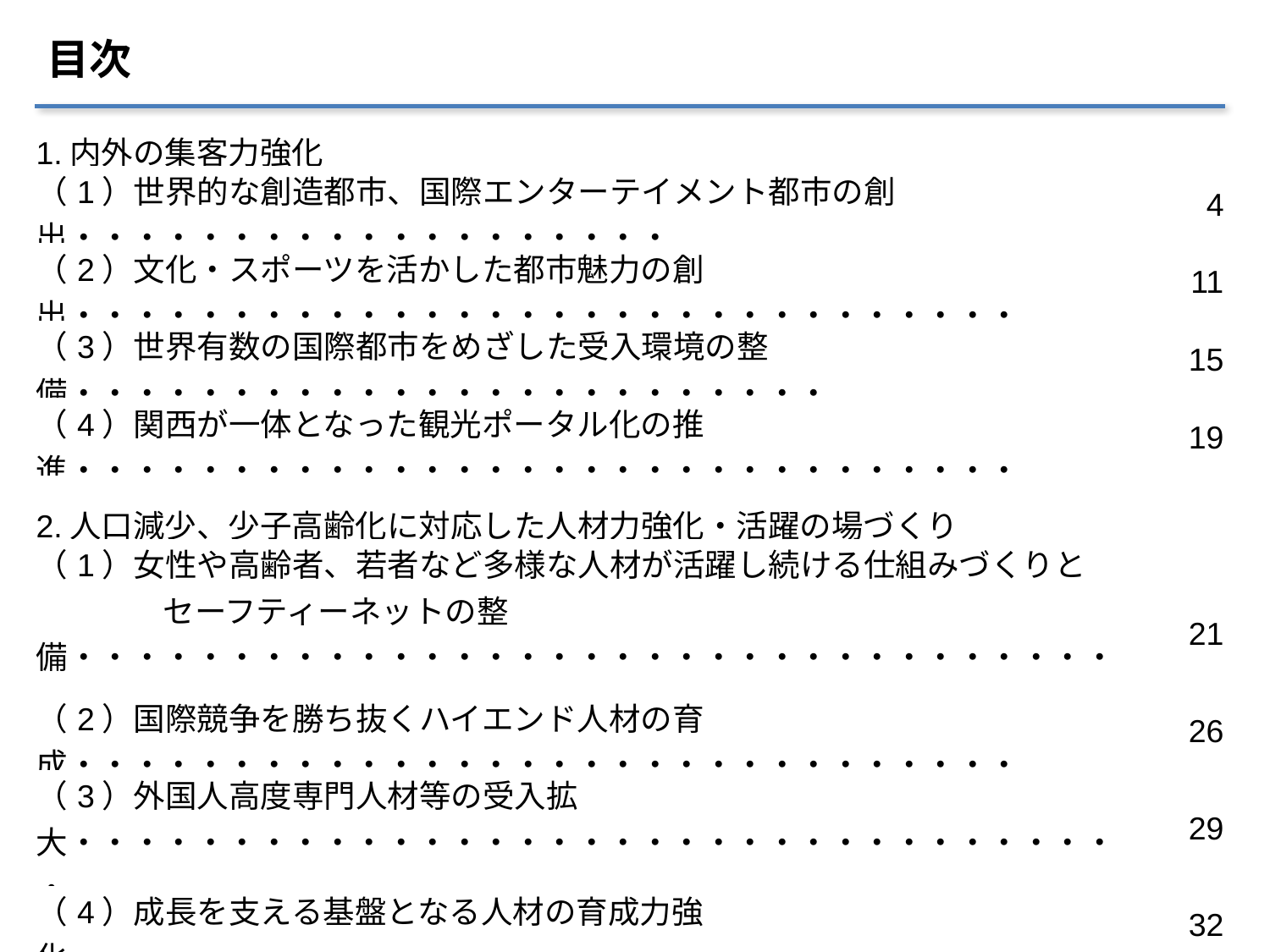

目次
| 1.内外の集客力強化 |  |
| --- | --- |
| （1）世界的な創造都市、国際エンターテイメント都市の創出・・・・・・・・・・・・・・・・・・・ | 4 |
| （2）文化・スポーツを活かした都市魅力の創出・・・・・・・・・・・・・・・・・・・・・・・・・・・・・・ | 11 |
| （3）世界有数の国際都市をめざした受入環境の整備・・・・・・・・・・・・・・・・・・・・・・・・ | 15 |
| （4）関西が一体となった観光ポータル化の推進・・・・・・・・・・・・・・・・・・・・・・・・・・・・・・ | 19 |
|  |  |
| 2.人口減少、少子高齢化に対応した人材力強化・活躍の場づくり |  |
| （1）女性や高齢者、若者など多様な人材が活躍し続ける仕組みづくりと 　　　　セーフティーネットの整備・・・・・・・・・・・・・・・・・・・・・・・・・・・・・・・・・・・・・・・・・・・・ | 21 |
| （2）国際競争を勝ち抜くハイエンド人材の育成・・・・・・・・・・・・・・・・・・・・・・・・・・・・・・ | 26 |
| （3）外国人高度専門人材等の受入拡大・・・・・・・・・・・・・・・・・・・・・・・・・・・・・・・・・・ | 29 |
| （4）成長を支える基盤となる人材の育成力強化・・・・・・・・・・・・・・・・・・・・・・・・・・・・・ | 32 |
| （5）地域の強みを活かす労働市場の構築・・・・・・・・・・・・・・・・・・・・・・・・・・・・・・・・・ | 36 |
|  |  |
| 3.強みを活かす産業・技術の強化 |  |
| （1）健康・医療関連産業の世界的なクラスター形成・・・・・・・・・・・・・・・・・・・・・・・・・・ | 38 |
| （2）大阪の強みを活かした先端技術産業の強化とイノベーションの促進・・・・・・・・・・・ | 42 |
| （3）世界市場に打って出る大阪産業・大阪企業への支援・・・・・・・・・・・・・・・・・・・・・ | 46 |
| （4）対内投資促進による国際競争力の強化・・・・・・・・・・・・・・・・・・・・・・・・・・・・・・・ | 49 |
| （5）ハイエンドなものづくりの推進・・・・・・・・・・・・・・・・・・・・・・・・・・・・・・・・・・・・・・・・・ | 51 |
| （6）成長分野に挑戦する企業への支援・経済活動の新陳代謝の促進・・・・・・・・・・・ | 53 |